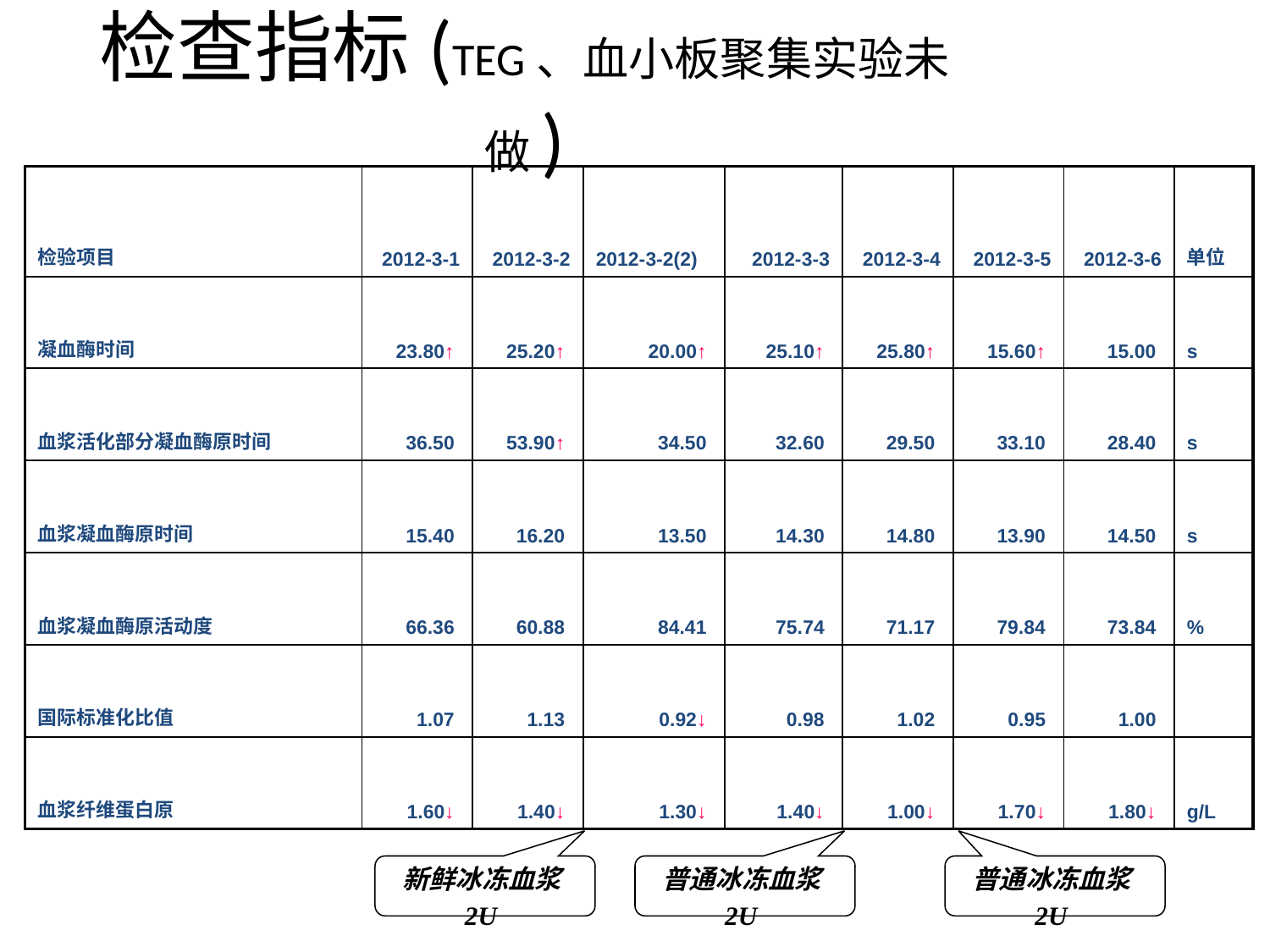

# 检查指标(TEG、血小板聚集实验未做)
| 检验项目 | 2012-3-1 | 2012-3-2 | 2012-3-2(2) | 2012-3-3 | 2012-3-4 | 2012-3-5 | 2012-3-6 | 单位 |
| --- | --- | --- | --- | --- | --- | --- | --- | --- |
| 凝血酶时间 | 23.80↑ | 25.20↑ | 20.00↑ | 25.10↑ | 25.80↑ | 15.60↑ | 15.00 | s |
| 血浆活化部分凝血酶原时间 | 36.50 | 53.90↑ | 34.50 | 32.60 | 29.50 | 33.10 | 28.40 | s |
| 血浆凝血酶原时间 | 15.40 | 16.20 | 13.50 | 14.30 | 14.80 | 13.90 | 14.50 | s |
| 血浆凝血酶原活动度 | 66.36 | 60.88 | 84.41 | 75.74 | 71.17 | 79.84 | 73.84 | % |
| 国际标准化比值 | 1.07 | 1.13 | 0.92↓ | 0.98 | 1.02 | 0.95 | 1.00 |  |
| 血浆纤维蛋白原 | 1.60↓ | 1.40↓ | 1.30↓ | 1.40↓ | 1.00↓ | 1.70↓ | 1.80↓ | g/L |

新鲜冰冻血浆2U

普通冰冻血浆2U

普通冰冻血浆2U